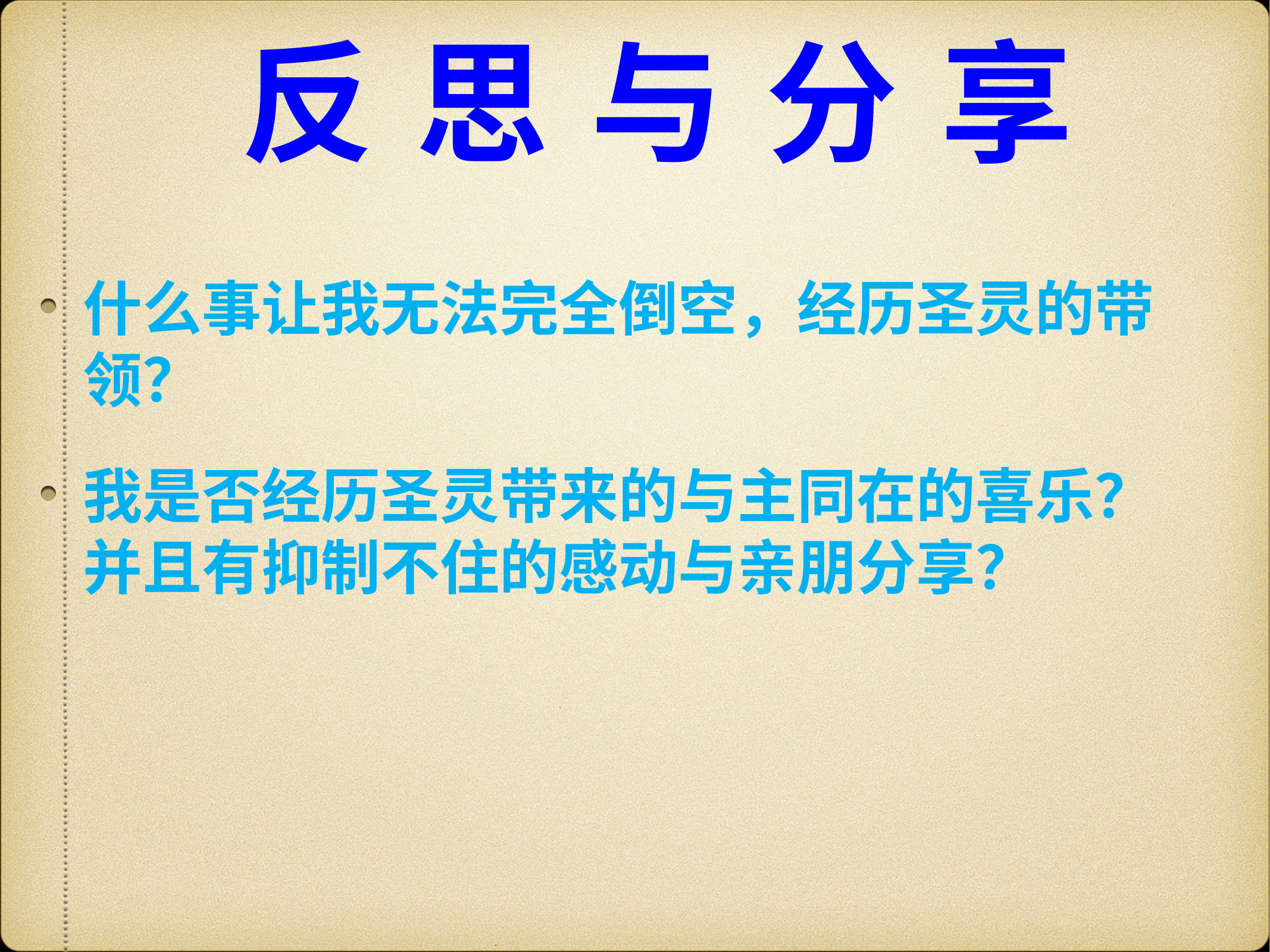

反思与分享
什么事让我无法完全倒空，经历圣灵的带领？
我是否经历圣灵带来的与主同在的喜乐？   并且有抑制不住的感动与亲朋分享？